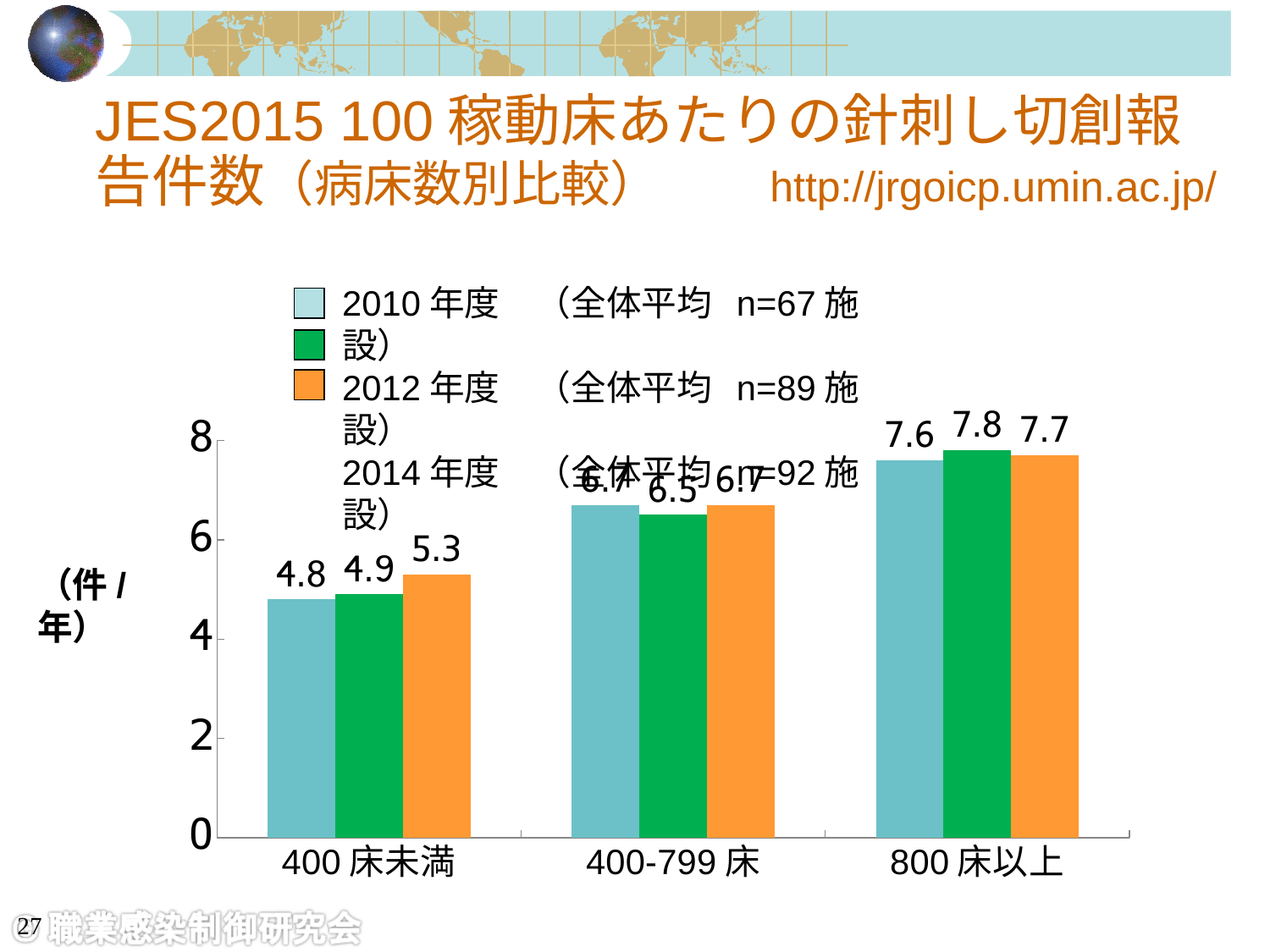

# JES2015 100稼動床あたりの針刺し切創報告件数（病床数別比較）　　http://jrgoicp.umin.ac.jp/
2010年度　（全体平均  n=67施設）
2012年度　（全体平均  n=89施設）
2014年度　（全体平均  n=92施設）

### Chart

| Category | 2010年度 | 2012年度 | 2014年度 |
|---|---|---|---|
| 400床未満 | 4.8 | 4.9 | 5.3 |
| 400-799床 | 6.7 | 6.5 | 6.7 |
| 800床以上 | 7.6 | 7.8 | 7.7 |
（件/年）

27